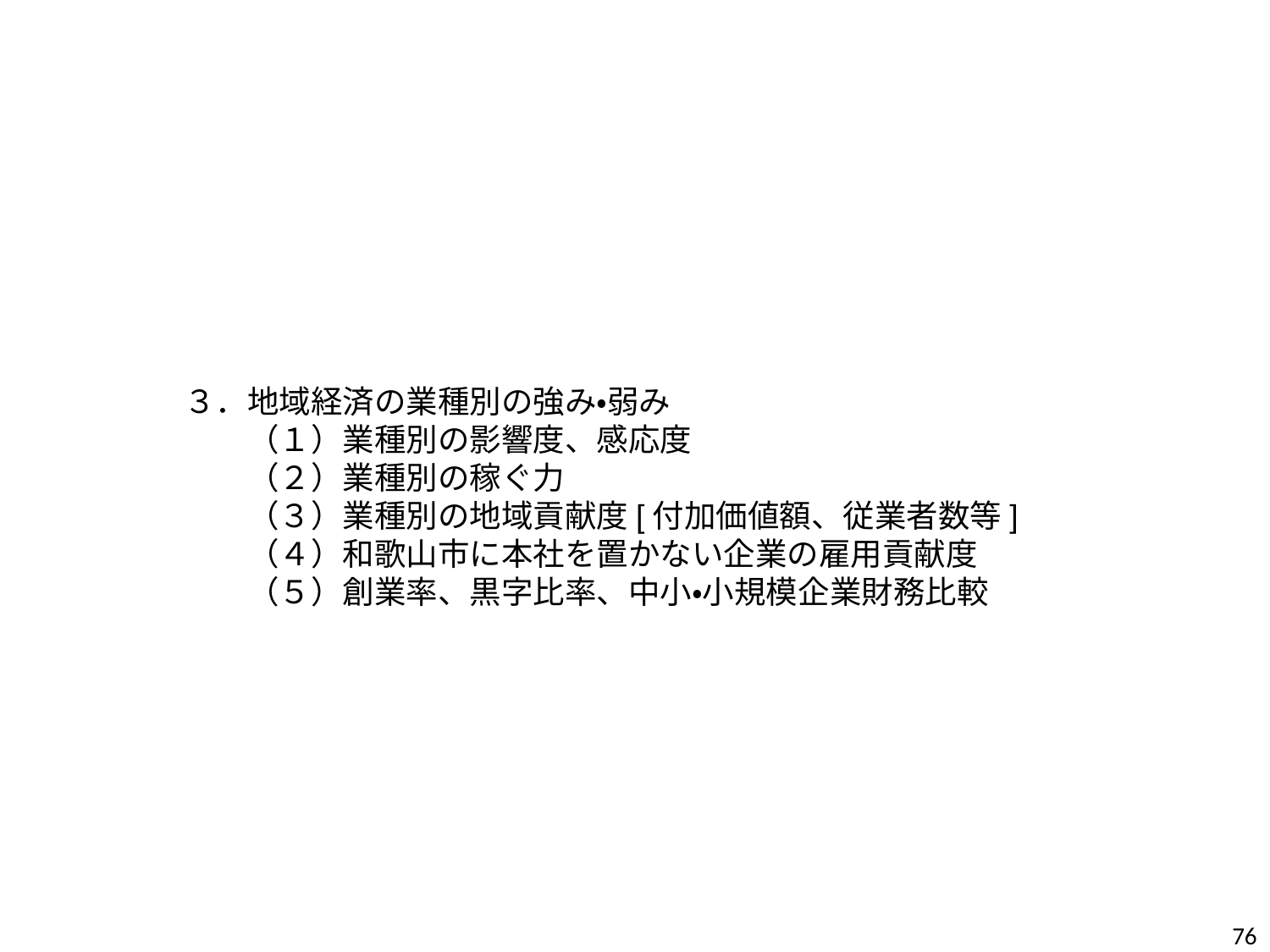

３．地域経済の業種別の強み・弱み
　　（１）業種別の影響度、感応度
　　（２）業種別の稼ぐ力
　　（３）業種別の地域貢献度[付加価値額、従業者数等]
　　（４）和歌山市に本社を置かない企業の雇用貢献度
　　（５）創業率、黒字比率、中小・小規模企業財務比較
76